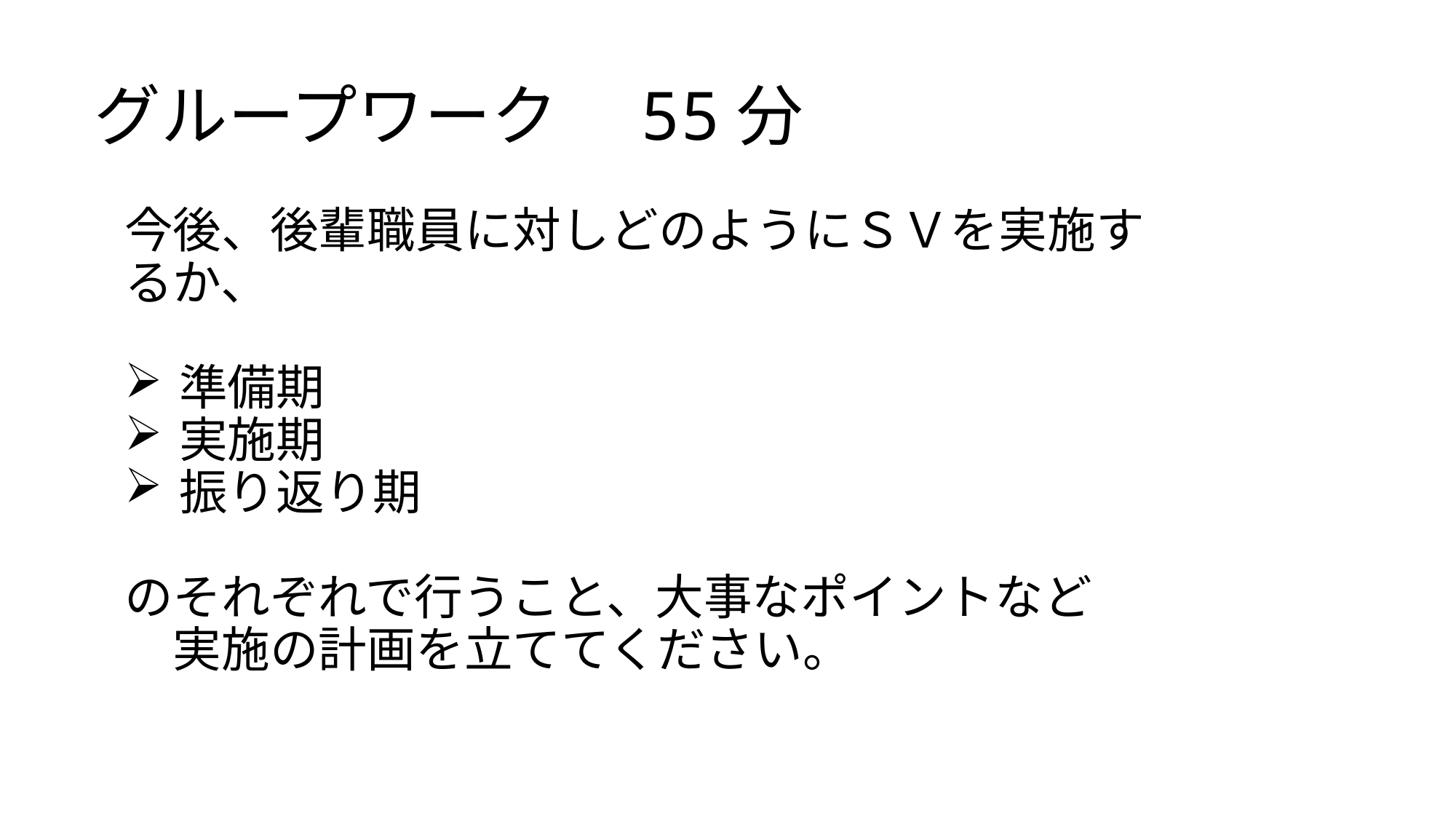

# グループワーク　55分
今後、後輩職員に対しどのようにＳＶを実施するか、

準備期
実施期
振り返り期

のそれぞれで行うこと、大事なポイントなど
　実施の計画を立ててください。